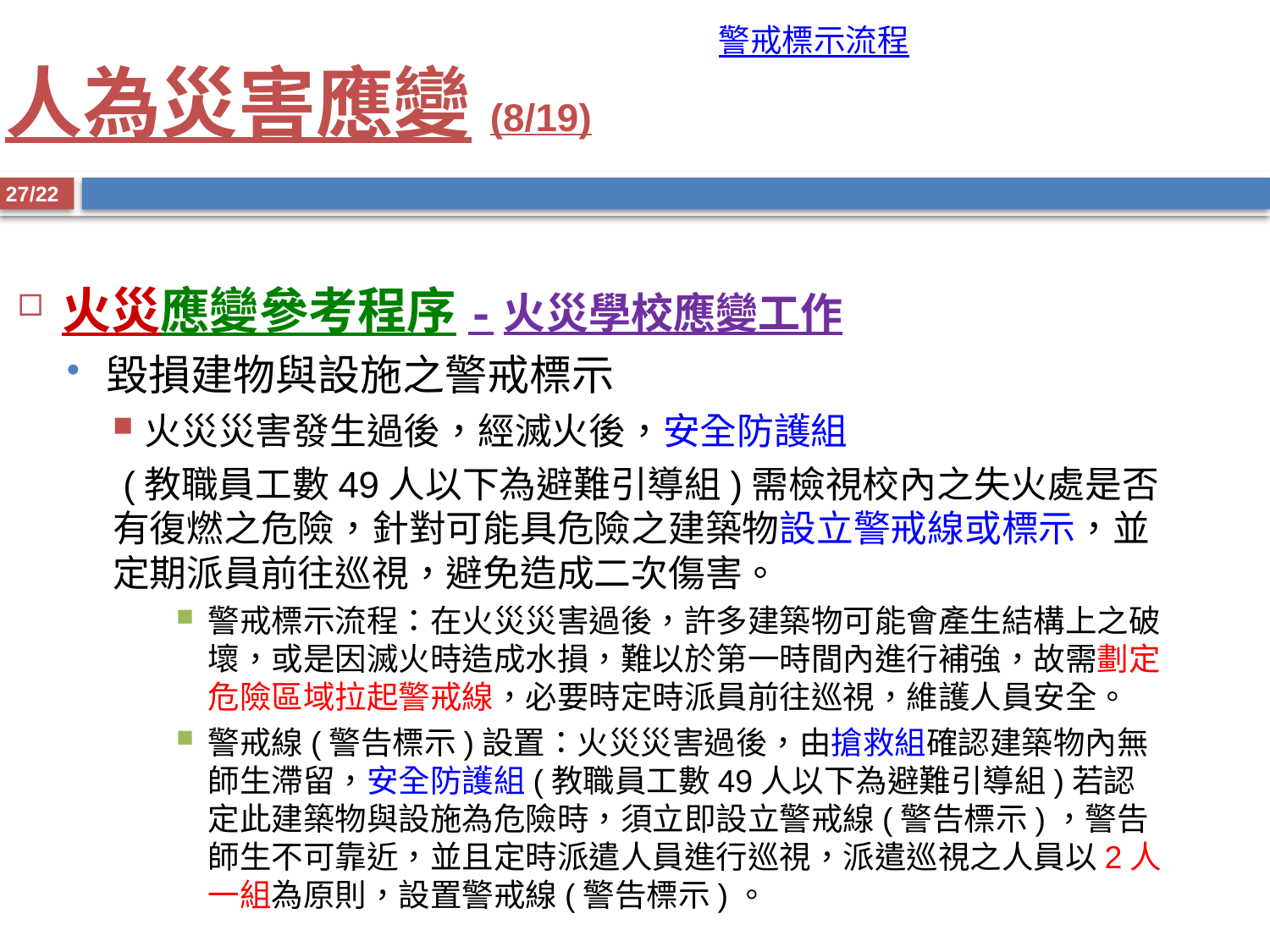

警戒標示流程
# 人為災害應變(8/19)
27/22
火災應變參考程序-火災學校應變工作
毀損建物與設施之警戒標示
火災災害發生過後，經滅火後，安全防護組
 (教職員工數49人以下為避難引導組)需檢視校內之失火處是否有復燃之危險，針對可能具危險之建築物設立警戒線或標示，並定期派員前往巡視，避免造成二次傷害。
警戒標示流程：在火災災害過後，許多建築物可能會產生結構上之破壞，或是因滅火時造成水損，難以於第一時間內進行補強，故需劃定危險區域拉起警戒線，必要時定時派員前往巡視，維護人員安全。
警戒線(警告標示)設置：火災災害過後，由搶救組確認建築物內無師生滯留，安全防護組(教職員工數49人以下為避難引導組)若認定此建築物與設施為危險時，須立即設立警戒線(警告標示)，警告師生不可靠近，並且定時派遣人員進行巡視，派遣巡視之人員以2人一組為原則，設置警戒線(警告標示)。